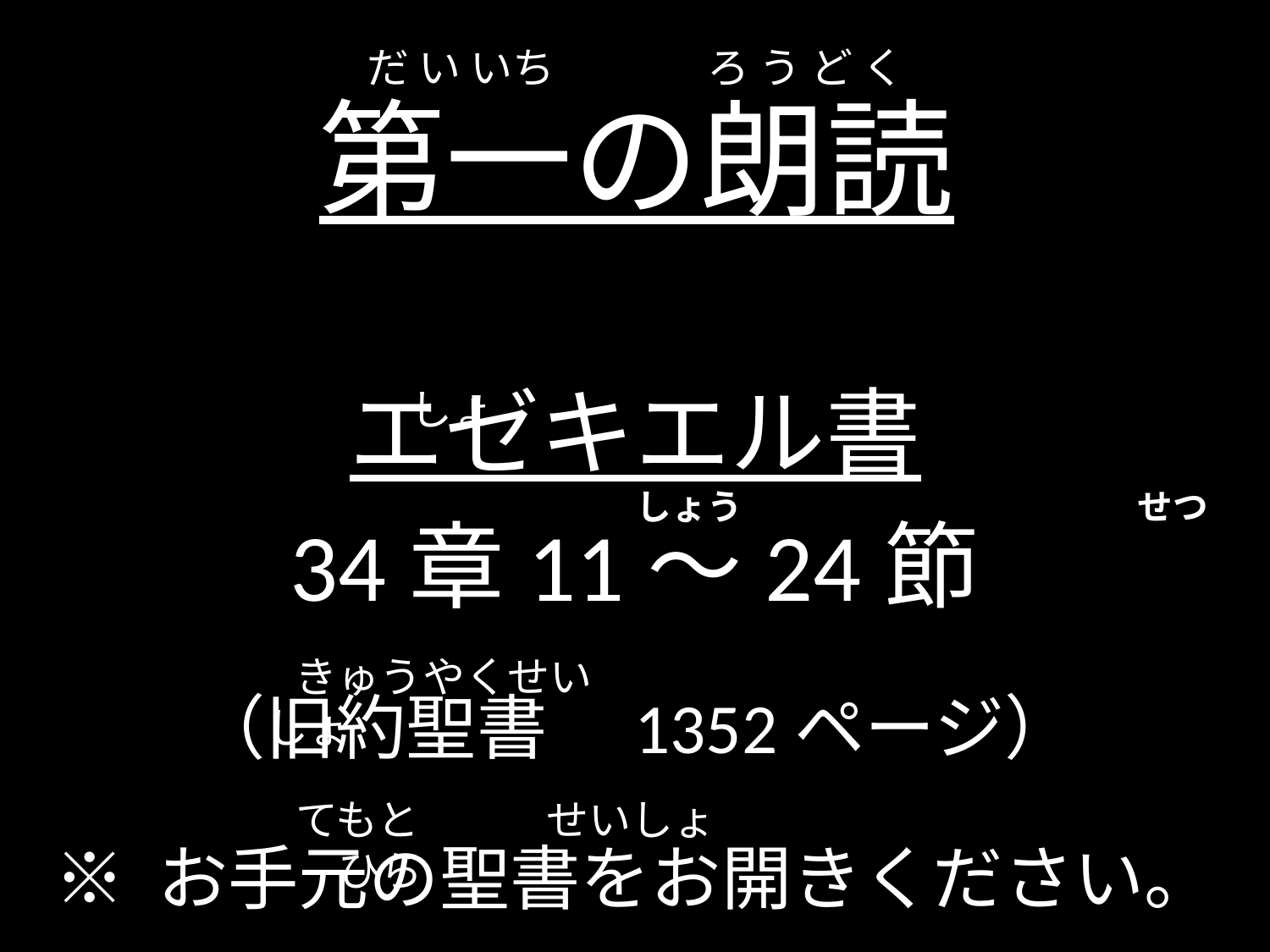

だ い いち                ろ う ど く
# 第一の朗読
　　　　　　　　　　　　　　　　　　しょ
エゼキエル書
34章11～24節

（旧約聖書　1352ページ）
　　　　　　  　　　　　　  　　　   しょう　 　　　　　　　             せつ
  きゅうやくせいしょ
てもと　　　せいしょ　　　　ひら
※ お手元の聖書をお開きください。